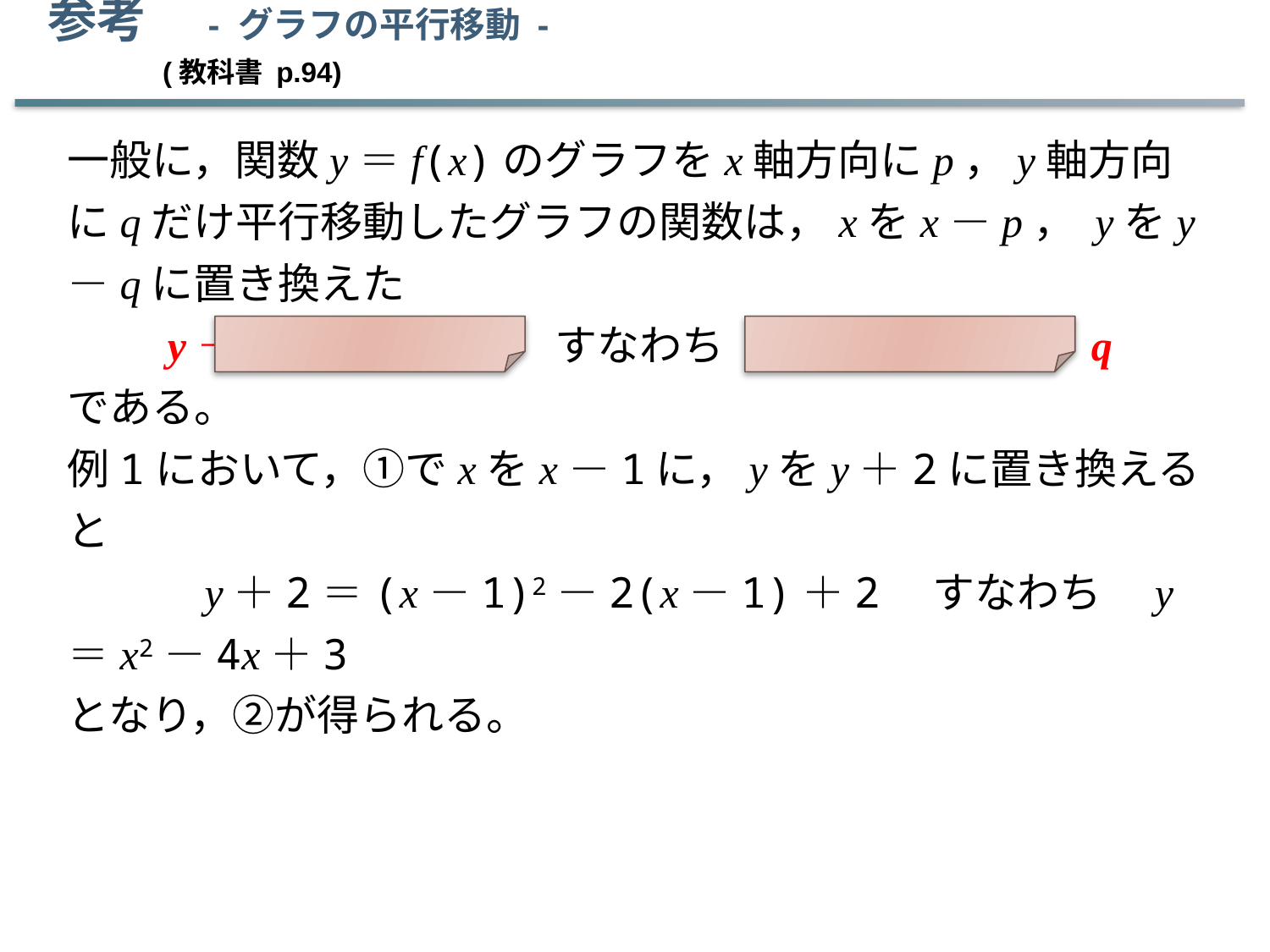

参考　- グラフの平行移動 -　　　　　　　　　　　　　　　　　　　　　　(教科書 p.94)
一般に，関数y＝f(x)のグラフをx軸方向にp，y軸方向にqだけ平行移動したグラフの関数は，xをx－p， yをy－qに置き換えた
y－q＝f(x－p)　すなわち　y＝f(x－p)＋q
である。
例1において，①でxをx－1に，yをy＋2に置き換えると
　　　y＋2＝(x－1)2－2(x－1)＋2　すなわち　y＝x2－4x＋3
となり，➁が得られる。